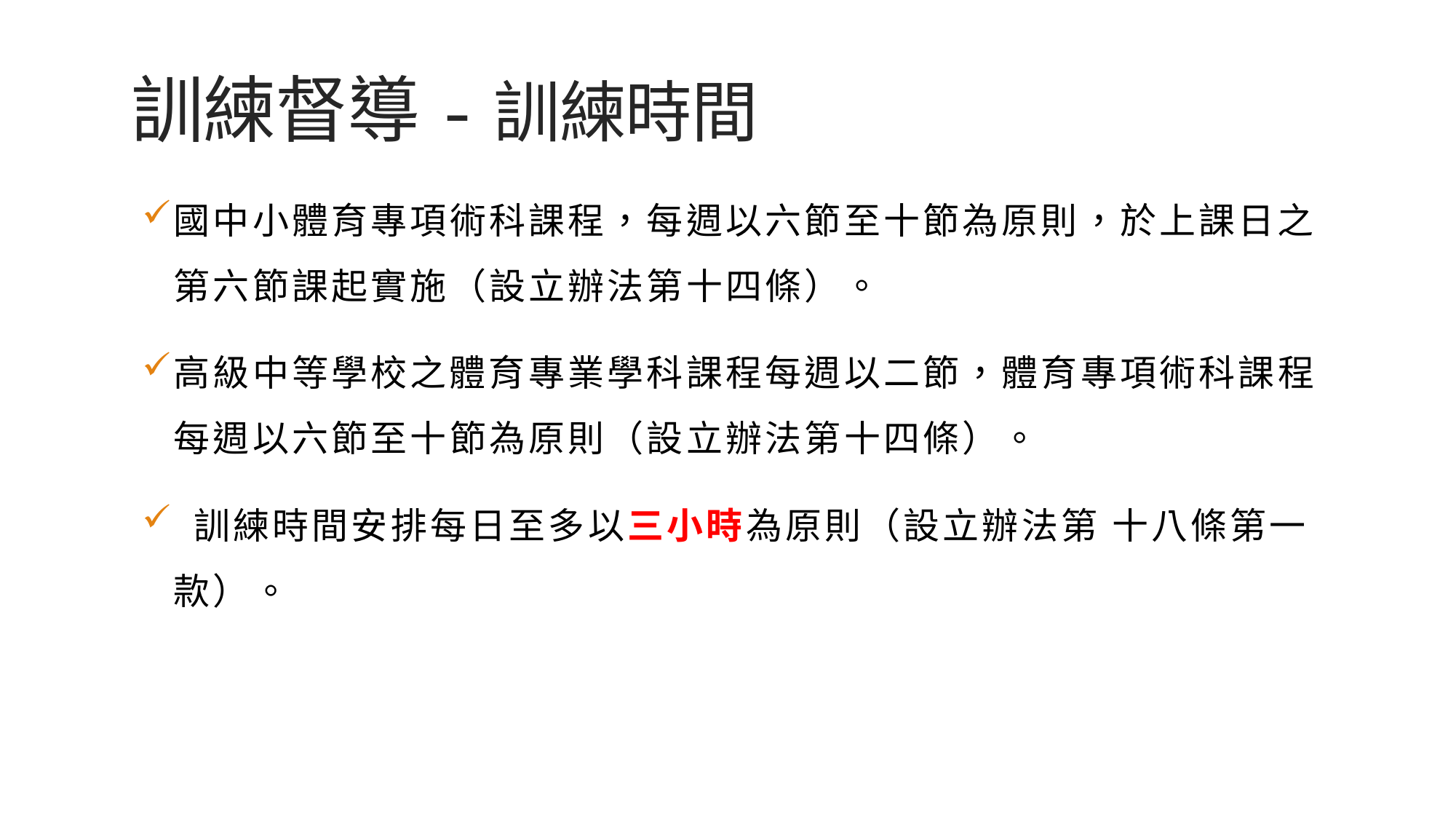

# 訓練督導-訓練時間
國中小體育專項術科課程，每週以六節至十節為原則，於上課日之第六節課起實施（設立辦法第十四條）。
高級中等學校之體育專業學科課程每週以二節，體育專項術科課程每週以六節至十節為原則（設立辦法第十四條）。
 訓練時間安排每日至多以三小時為原則（設立辦法第 十八條第一款）。

21